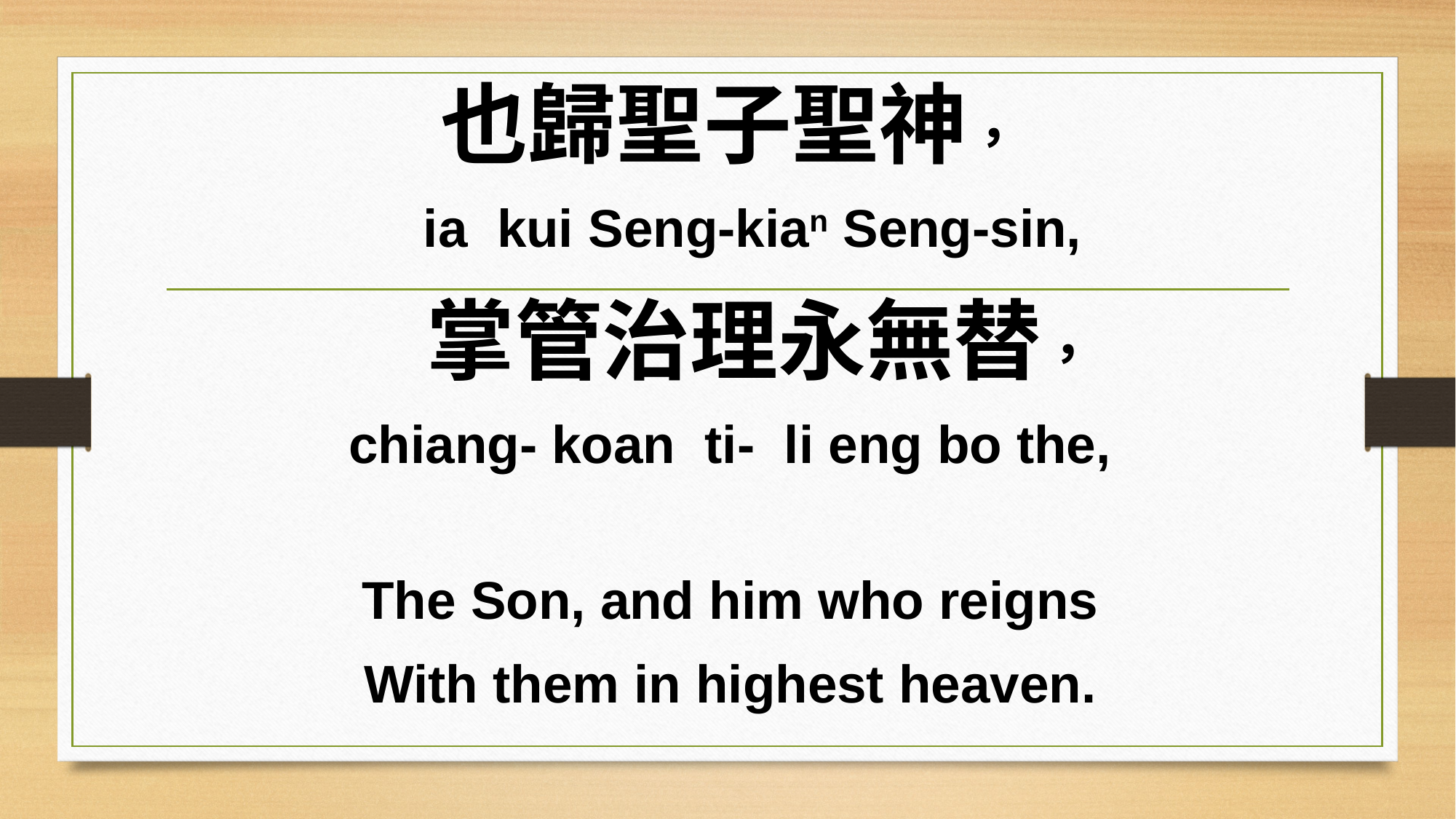

也歸聖子聖神，
    ia  kui Seng-kian Seng-sin,
  掌管治理永無替，
chiang- koan  ti-  li eng bo the,

The Son, and him who reigns
With them in highest heaven.